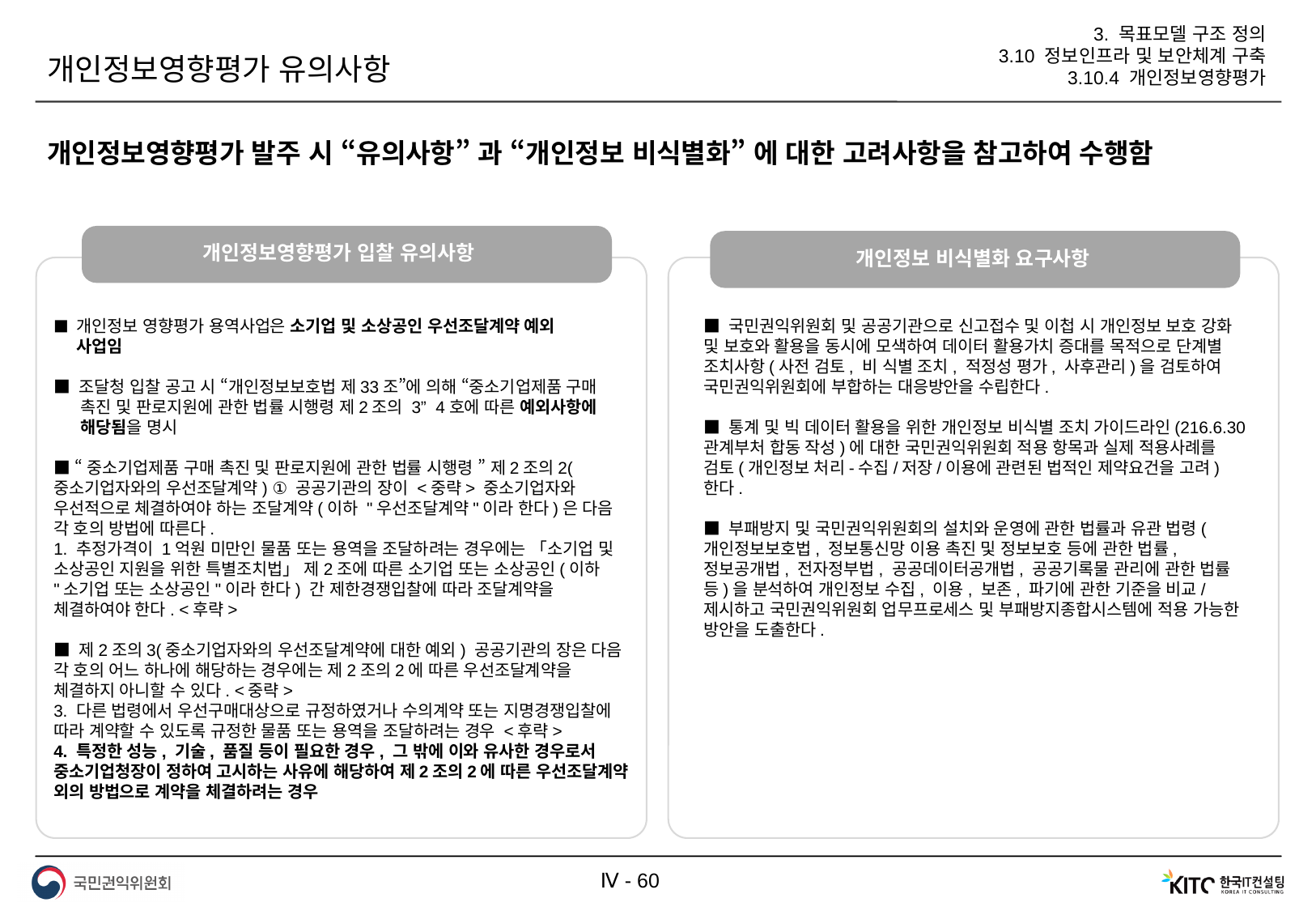

3. 목표모델 구조 정의
3.10 정보인프라 및 보안체계 구축
3.10.4 개인정보영향평가
개인정보영향평가 유의사항
개인정보영향평가 발주 시 “유의사항” 과 “개인정보 비식별화” 에 대한 고려사항을 참고하여 수행함

개인정보영향평가 입찰 유의사항
개인정보 비식별화 요구사항

■ 개인정보 영향평가 용역사업은 소기업 및 소상공인 우선조달계약 예외
    사업임

■ 조달청 입찰 공고 시 “개인정보보호법 제33조”에 의해 “중소기업제품 구매
     촉진 및 판로지원에 관한 법률 시행령 제2조의 3”  4호에 따른 예외사항에
     해당됨을 명시

■ “중소기업제품 구매 촉진 및 판로지원에 관한 법률 시행령 ” 제2조의2(중소기업자와의 우선조달계약) ① 공공기관의 장이 <중략> 중소기업자와 우선적으로 체결하여야 하는 조달계약(이하 "우선조달계약"이라 한다)은 다음 각 호의 방법에 따른다.
1. 추정가격이 1억원 미만인 물품 또는 용역을 조달하려는 경우에는 「소기업 및 소상공인 지원을 위한 특별조치법」 제2조에 따른 소기업 또는 소상공인(이하 "소기업 또는 소상공인"이라 한다) 간 제한경쟁입찰에 따라 조달계약을 체결하여야 한다. <후략>

■ 제2조의3(중소기업자와의 우선조달계약에 대한 예외) 공공기관의 장은 다음 각 호의 어느 하나에 해당하는 경우에는 제2조의2에 따른 우선조달계약을 체결하지 아니할 수 있다. <중략>
3. 다른 법령에서 우선구매대상으로 규정하였거나 수의계약 또는 지명경쟁입찰에 따라 계약할 수 있도록 규정한 물품 또는 용역을 조달하려는 경우 <후략>
4. 특정한 성능, 기술, 품질 등이 필요한 경우, 그 밖에 이와 유사한 경우로서 중소기업청장이 정하여 고시하는 사유에 해당하여 제2조의2에 따른 우선조달계약 외의 방법으로 계약을 체결하려는 경우
■ 국민권익위원회 및 공공기관으로 신고접수 및 이첩 시 개인정보 보호 강화 및 보호와 활용을 동시에 모색하여 데이터 활용가치 증대를 목적으로 단계별 조치사항(사전 검토, 비 식별 조치, 적정성 평가, 사후관리)을 검토하여 국민권익위원회에 부합하는 대응방안을 수립한다.

■ 통계 및 빅 데이터 활용을 위한 개인정보 비식별 조치 가이드라인(216.6.30 관계부처 합동 작성)에 대한 국민권익위원회 적용 항목과 실제 적용사례를 검토(개인정보 처리-수집/저장/이용에 관련된 법적인 제약요건을 고려)한다.

■ 부패방지 및 국민권익위원회의 설치와 운영에 관한 법률과 유관 법령(개인정보보호법, 정보통신망 이용 촉진 및 정보보호 등에 관한 법률, 정보공개법, 전자정부법, 공공데이터공개법, 공공기록물 관리에 관한 법률 등)을 분석하여 개인정보 수집, 이용, 보존, 파기에 관한 기준을 비교/제시하고 국민권익위원회 업무프로세스 및 부패방지종합시스템에 적용 가능한 방안을 도출한다.